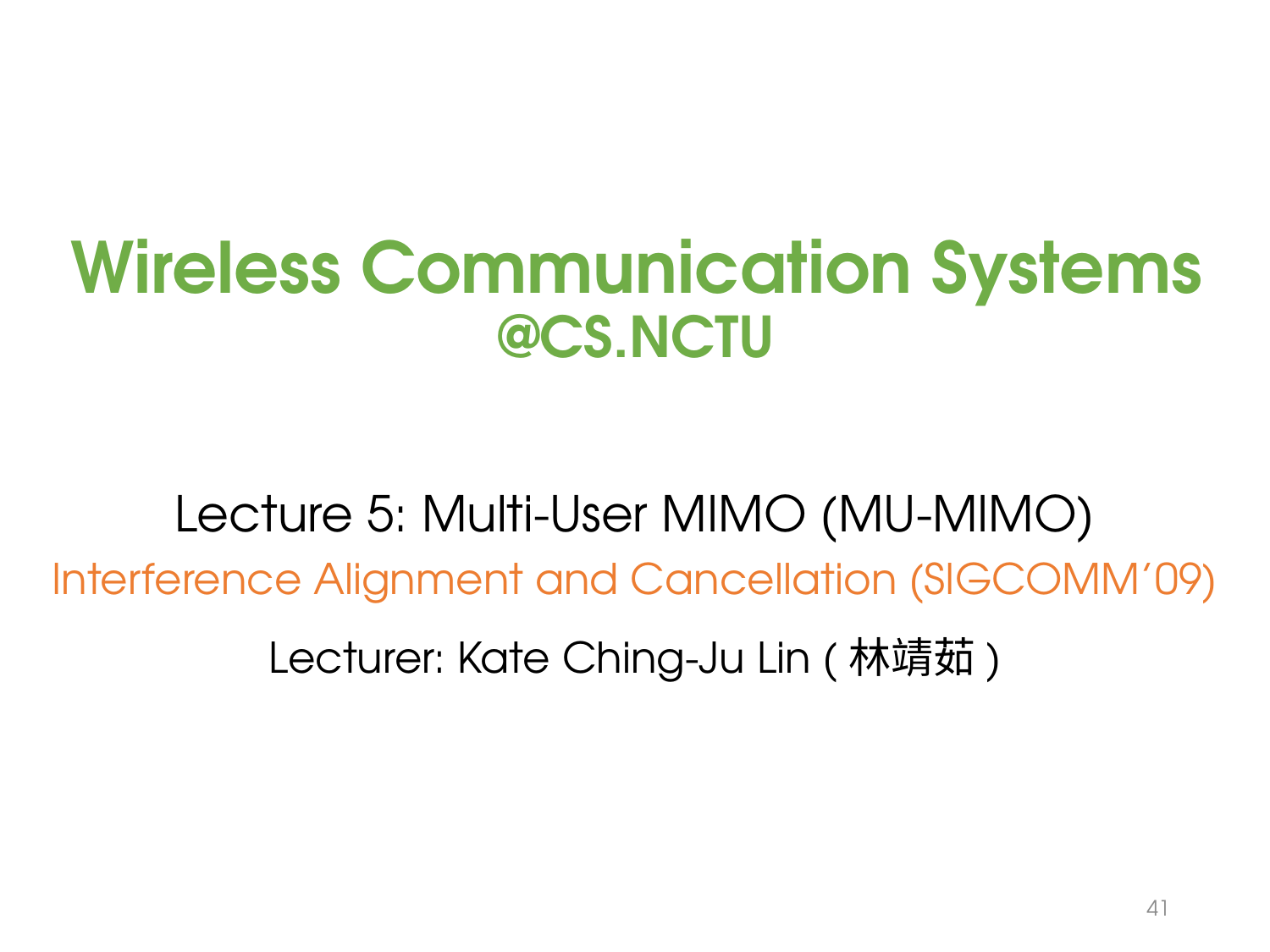

# Wireless Communication Systems @CS.NCTU
Lecture 5: Multi-User MIMO (MU-MIMO)
Interference Alignment and Cancellation (SIGCOMM’09)
Lecturer: Kate Ching-Ju Lin (林靖茹)
41